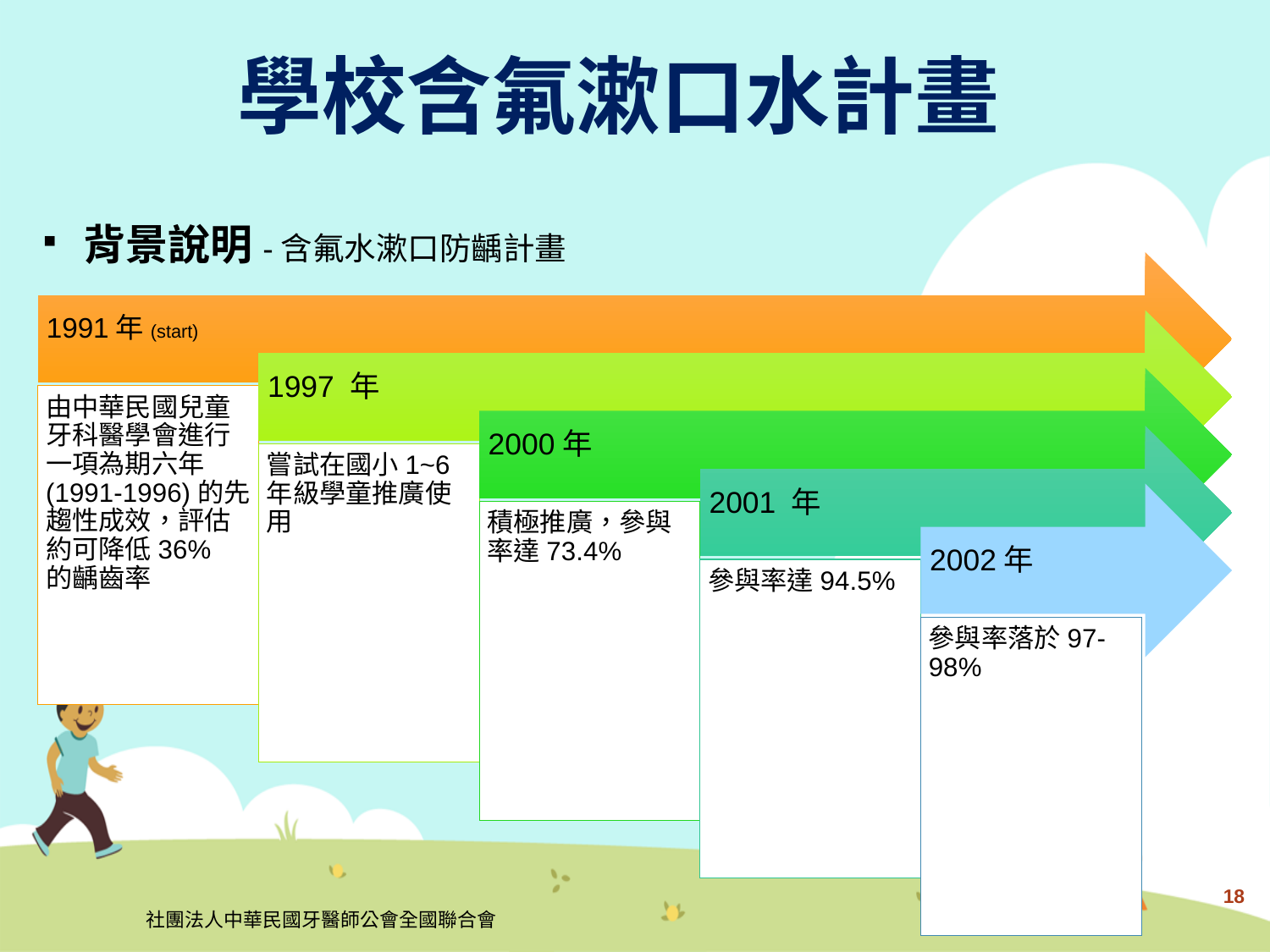

學校含氟漱口水計畫
背景說明-含氟水漱口防齲計畫
1991年(start)
由中華民國兒童牙科醫學會進行一項為期六年(1991-1996)的先趨性成效，評估約可降低36% 的齲齒率
1997 年
嘗試在國小1~6 年級學童推廣使用
2000年
積極推廣，參與率達73.4%
2001 年
參與率達94.5%

2002年
參與率落於97-98%
18
社團法人中華民國牙醫師公會全國聯合會